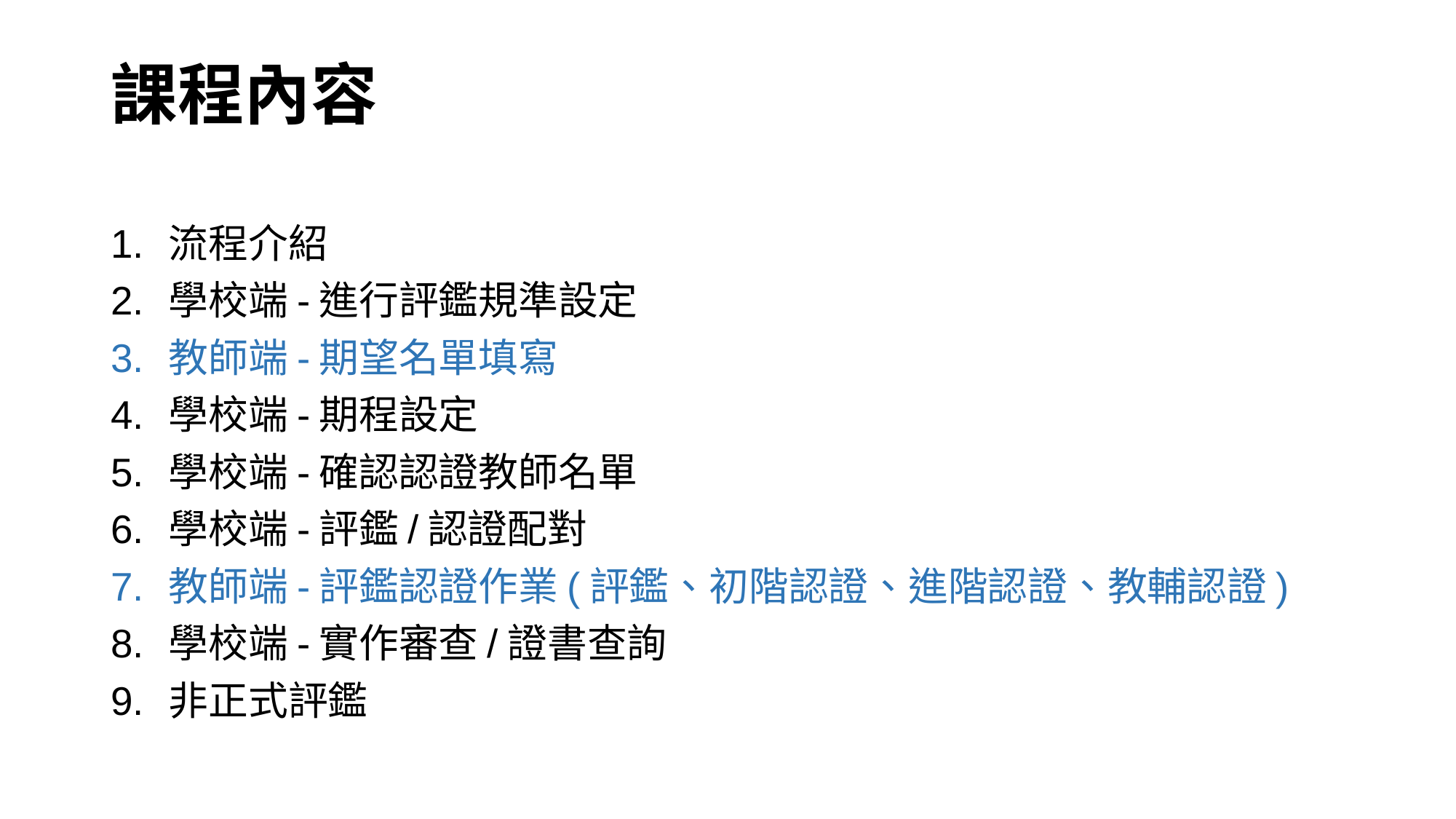

# 課程內容
流程介紹
學校端-進行評鑑規準設定
教師端-期望名單填寫
學校端-期程設定
學校端-確認認證教師名單
學校端-評鑑/認證配對
教師端-評鑑認證作業(評鑑、初階認證、進階認證、教輔認證)
學校端-實作審查/證書查詢
非正式評鑑